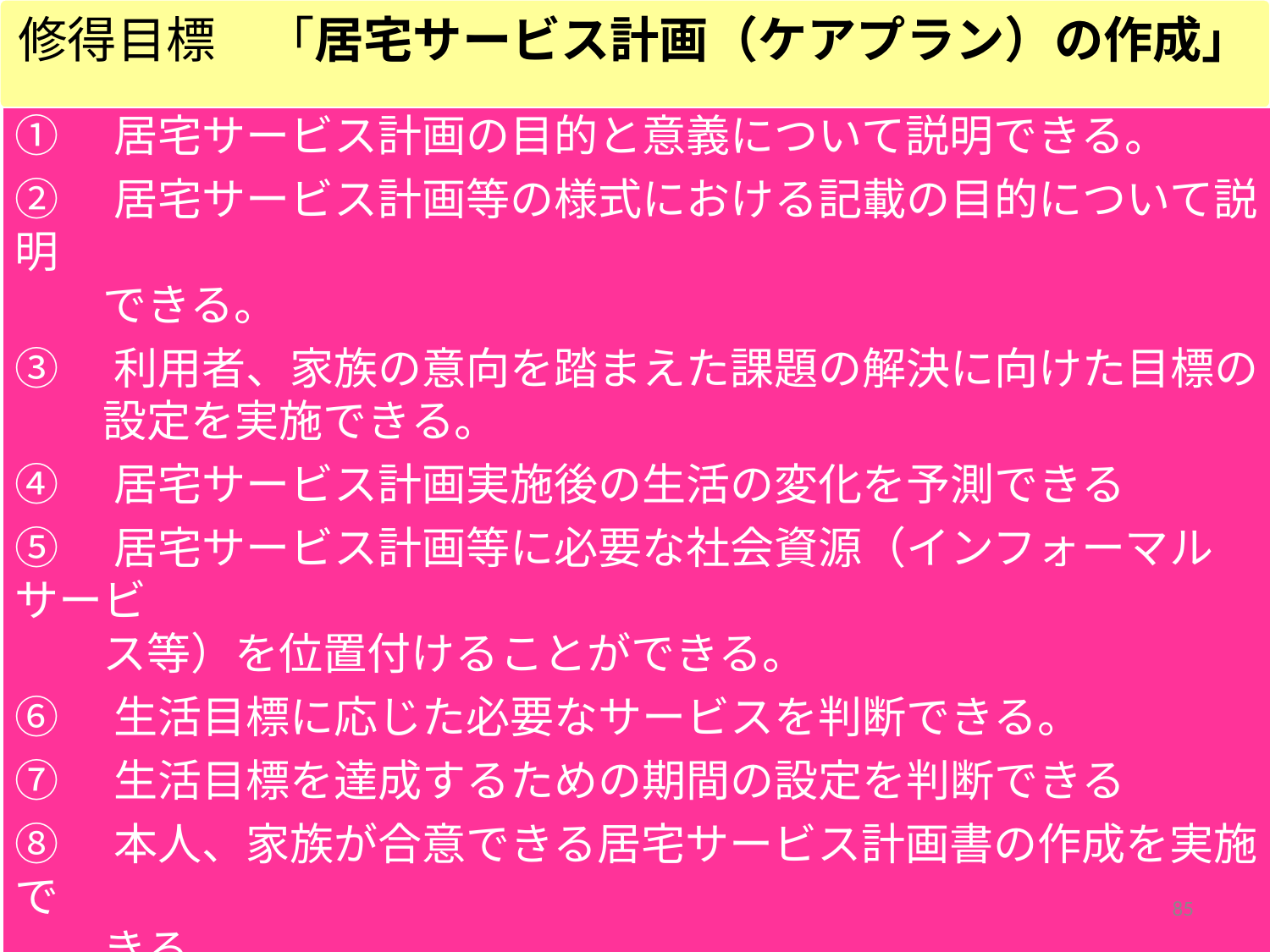

修得目標　「居宅サービス計画（ケアプラン）の作成」
①　居宅サービス計画の目的と意義について説明できる。

②　居宅サービス計画等の様式における記載の目的について説明
　　できる。

③　利用者、家族の意向を踏まえた課題の解決に向けた目標の
　　設定を実施できる。

④　居宅サービス計画実施後の生活の変化を予測できる

⑤　居宅サービス計画等に必要な社会資源（インフォーマルサービ
　　ス等）を位置付けることができる。

⑥　生活目標に応じた必要なサービスを判断できる。

⑦　生活目標を達成するための期間の設定を判断できる

⑧　本人、家族が合意できる居宅サービス計画書の作成を実施で
　　きる。

⑨　居宅サービス計画等と個別サービス計画の連動の重要性に
　　ついて説明できる
85